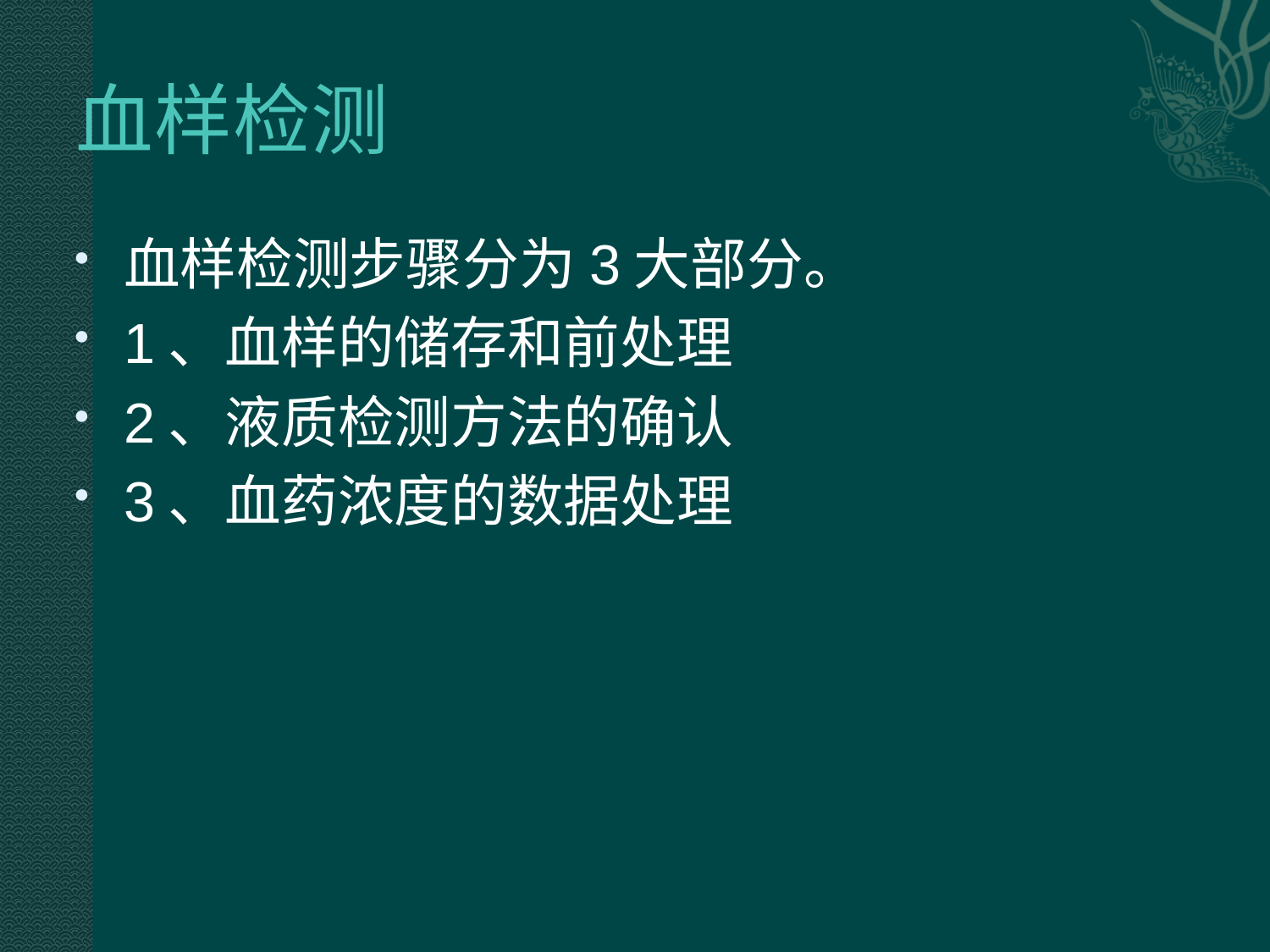

# 血样检测
血样检测步骤分为3大部分。
1、血样的储存和前处理
2、液质检测方法的确认
3、血药浓度的数据处理